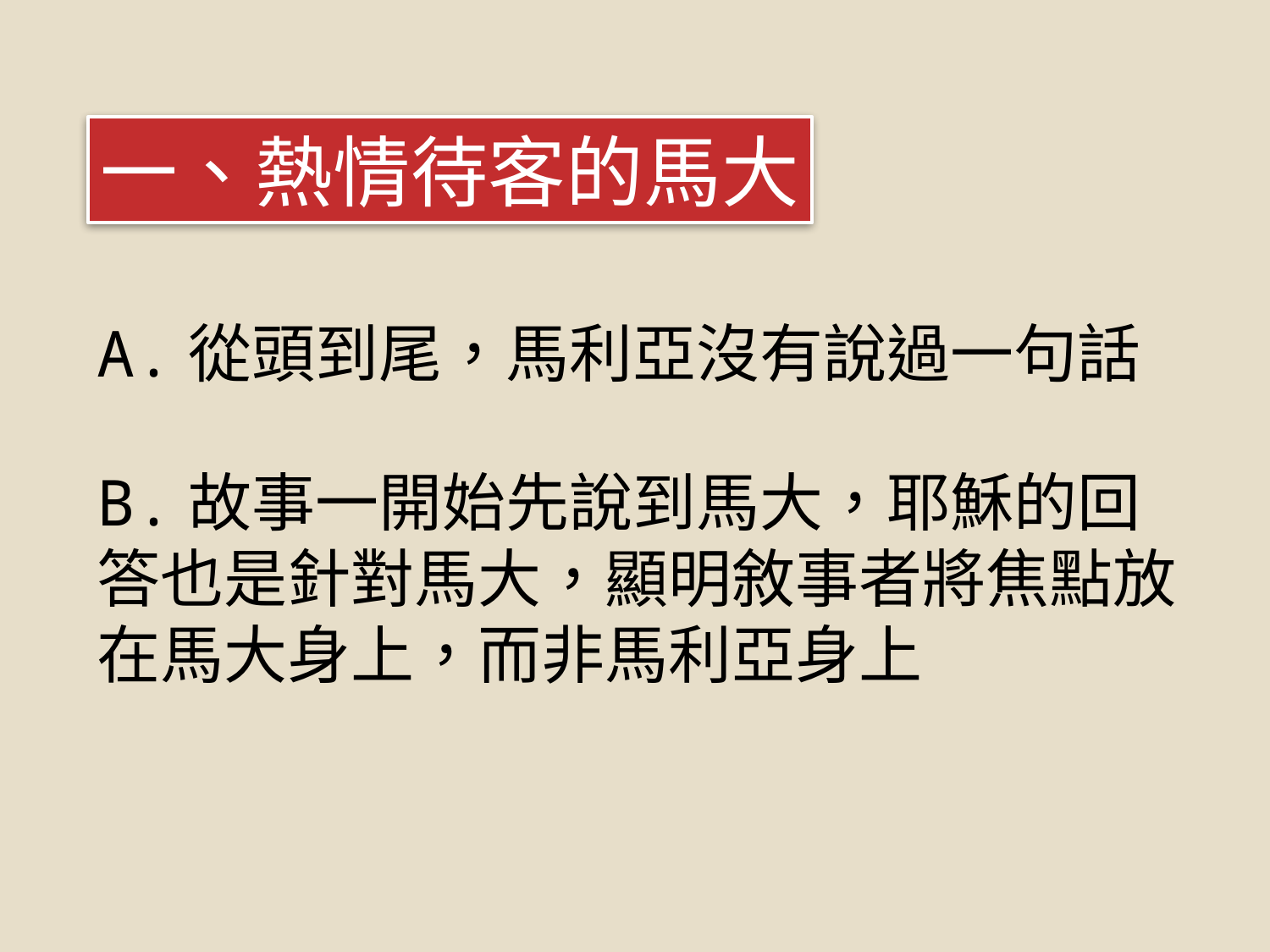

一、熱情待客的馬大
A.從頭到尾，馬利亞沒有說過一句話
B.故事一開始先說到馬大，耶穌的回答也是針對馬大，顯明敘事者將焦點放在馬大身上，而非馬利亞身上